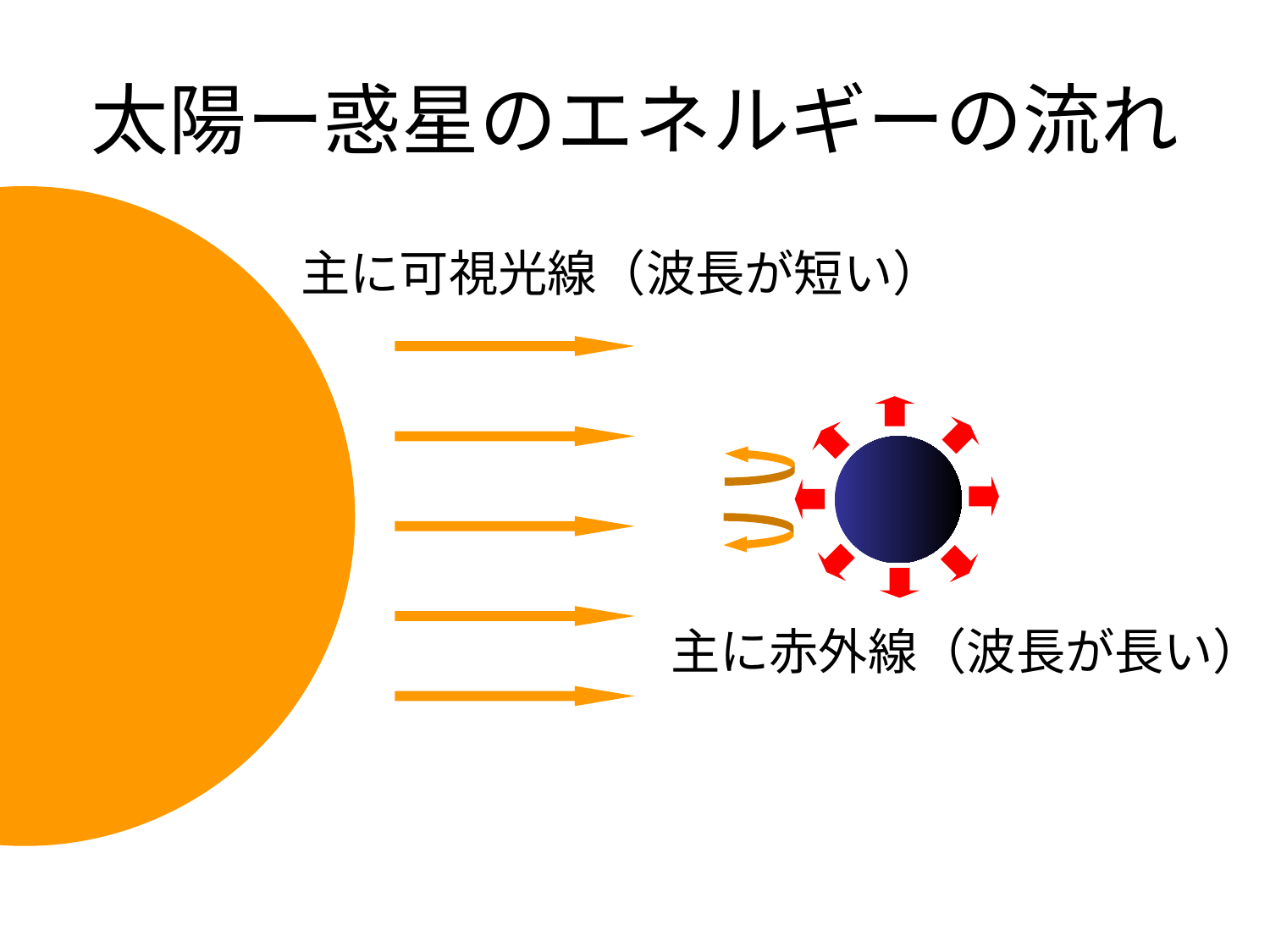

# 太陽ー惑星のエネルギーの流れ

主に可視光線（波長が短い）

主に赤外線（波長が長い）

（惑星が受け取るエネルギー） ＝ （惑星が出すエネルギー）
もらった分だけ外に出す
その釣り合いが崩れると, 寒くなったり熱くなったりしてしまう.